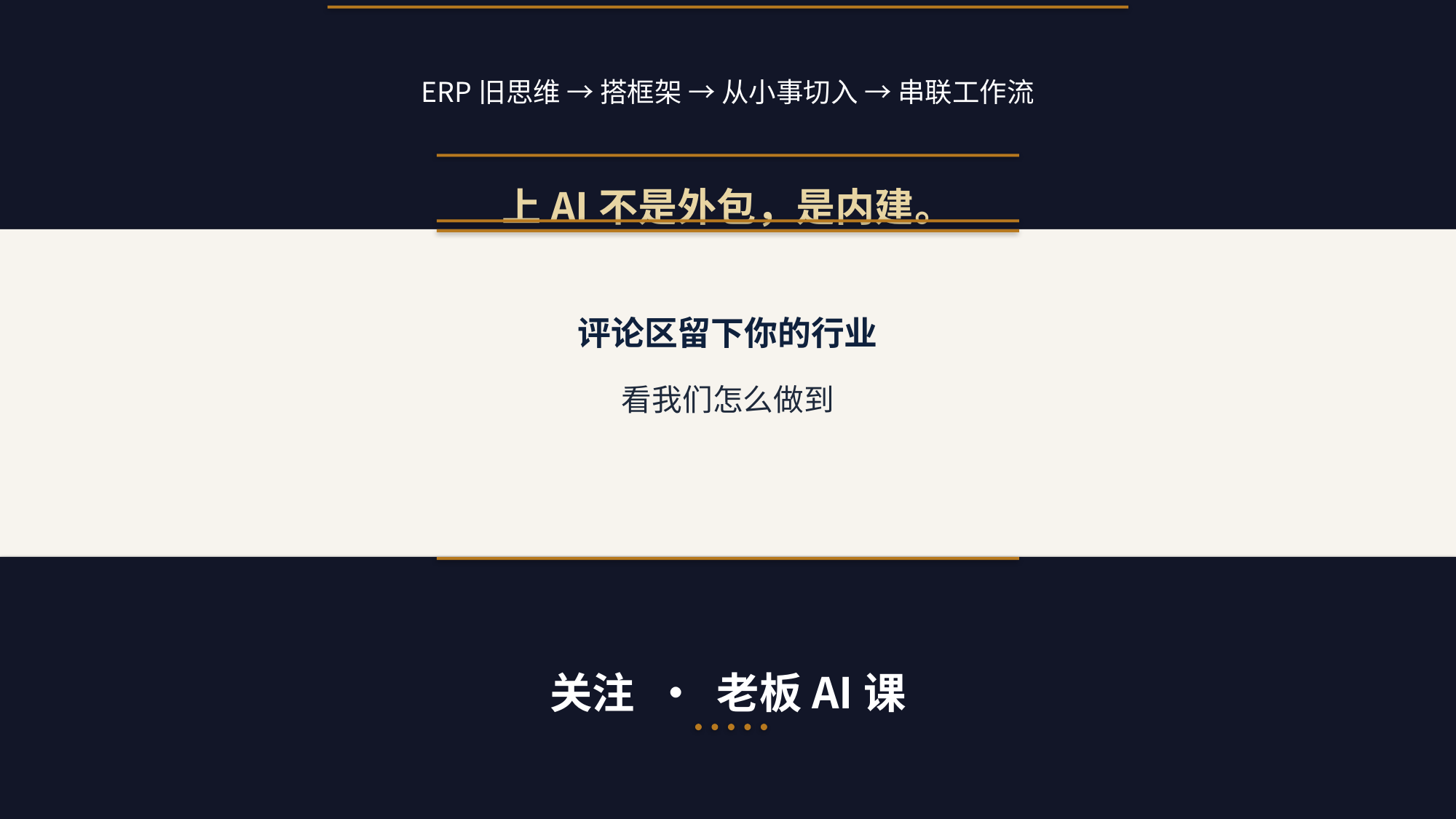

ERP旧思维 → 搭框架 → 从小事切入 → 串联工作流

上AI不是外包，是内建。

评论区留下你的行业
看我们怎么做到

关注 · 老板AI课